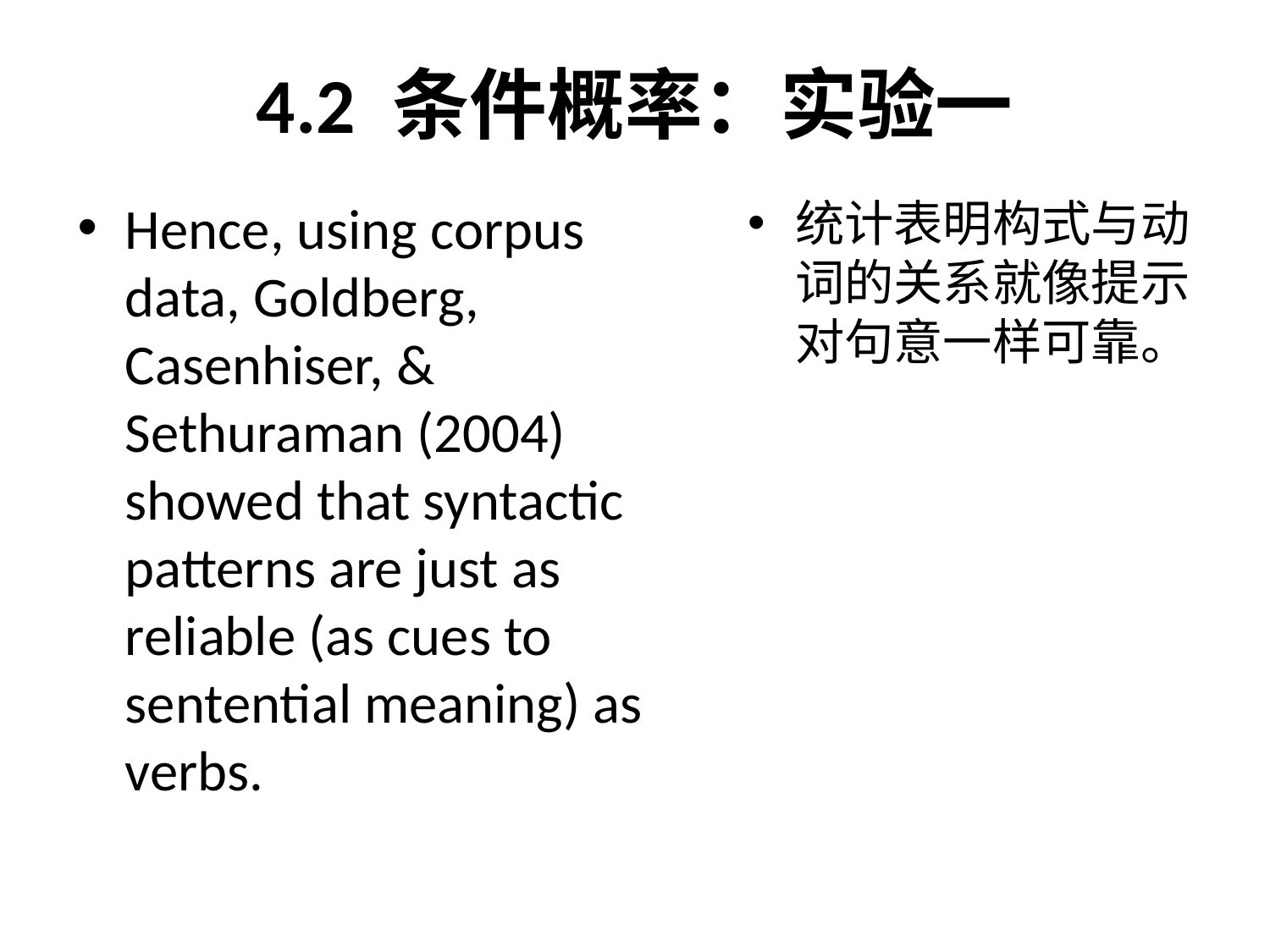

# 4.2 条件概率：实验一
Hence, using corpus data, Goldberg, Casenhiser, & Sethuraman (2004) showed that syntactic patterns are just as reliable (as cues to sentential meaning) as verbs.
统计表明构式与动词的关系就像提示对句意一样可靠。